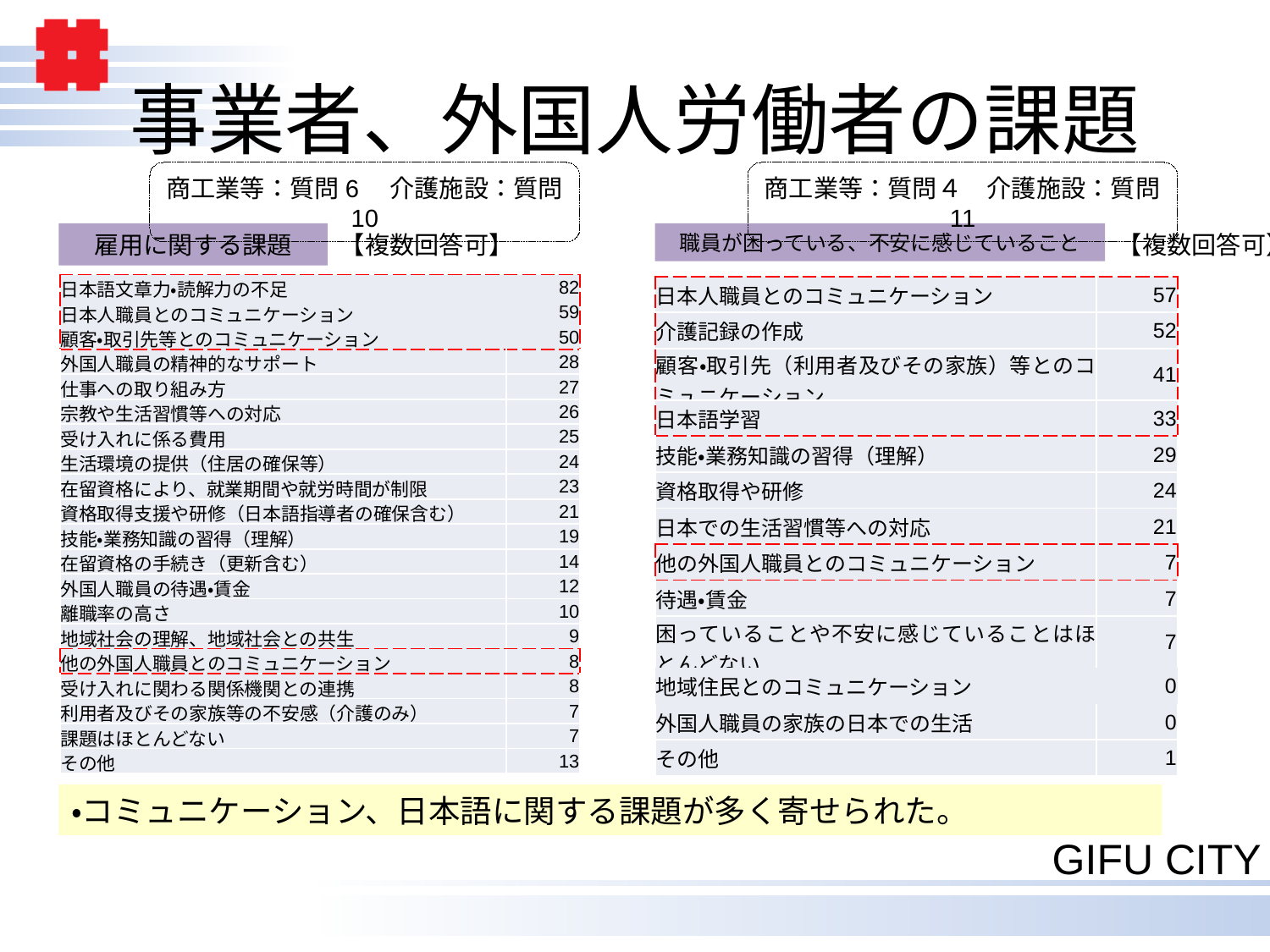

# 事業者、外国人労働者の課題
商工業等：質問6　介護施設：質問10
商工業等：質問４　介護施設：質問11
雇用に関する課題
【複数回答可】
職員が困っている、不安に感じていること
【複数回答可】
| 日本語文章力・読解力の不足 | 82 |
| --- | --- |
| 日本人職員とのコミュニケーション | 59 |
| 顧客・取引先等とのコミュニケーション | 50 |
| 外国人職員の精神的なサポート | 28 |
| 仕事への取り組み方 | 27 |
| 宗教や生活習慣等への対応 | 26 |
| 受け入れに係る費用 | 25 |
| 生活環境の提供（住居の確保等） | 24 |
| 在留資格により、就業期間や就労時間が制限 | 23 |
| 資格取得支援や研修（日本語指導者の確保含む） | 21 |
| 技能・業務知識の習得（理解） | 19 |
| 在留資格の手続き（更新含む） | 14 |
| 外国人職員の待遇・賃金 | 12 |
| 離職率の高さ | 10 |
| 地域社会の理解、地域社会との共生 | 9 |
| 他の外国人職員とのコミュニケーション | 8 |
| 受け入れに関わる関係機関との連携 | 8 |
| 利用者及びその家族等の不安感（介護のみ） | 7 |
| 課題はほとんどない | 7 |
| その他 | 13 |
| 日本人職員とのコミュニケーション | 57 |
| --- | --- |
| 介護記録の作成 | 52 |
| 顧客・取引先（利用者及びその家族）等とのコミュニケーション | 41 |
| 日本語学習 | 33 |
| 技能・業務知識の習得（理解） | 29 |
| 資格取得や研修 | 24 |
| 日本での生活習慣等への対応 | 21 |
| 他の外国人職員とのコミュニケーション | 7 |
| 待遇・賃金 | 7 |
| 困っていることや不安に感じていることはほとんどない | 7 |
| 地域住民とのコミュニケーション | 0 |
| 外国人職員の家族の日本での生活 | 0 |
| その他 | 1 |
・コミュニケーション、日本語に関する課題が多く寄せられた。
18